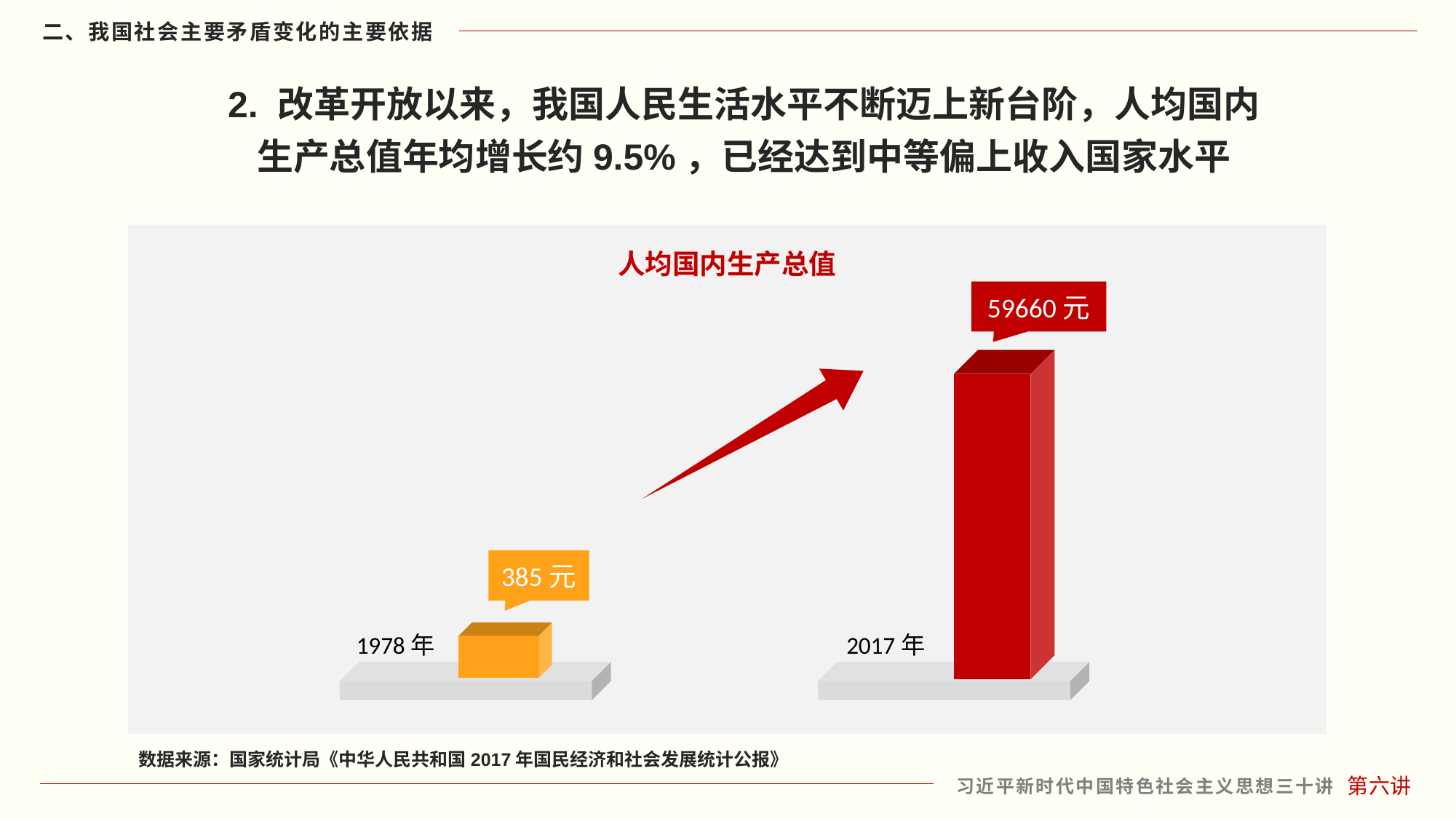

2. 改革开放以来，我国人民生活水平不断迈上新台阶，人均国内生产总值年均增长约9.5%，已经达到中等偏上收入国家水平

人均国内生产总值
59660元

2017年

385元

1978年

数据来源：国家统计局《中华人民共和国2017年国民经济和社会发展统计公报》